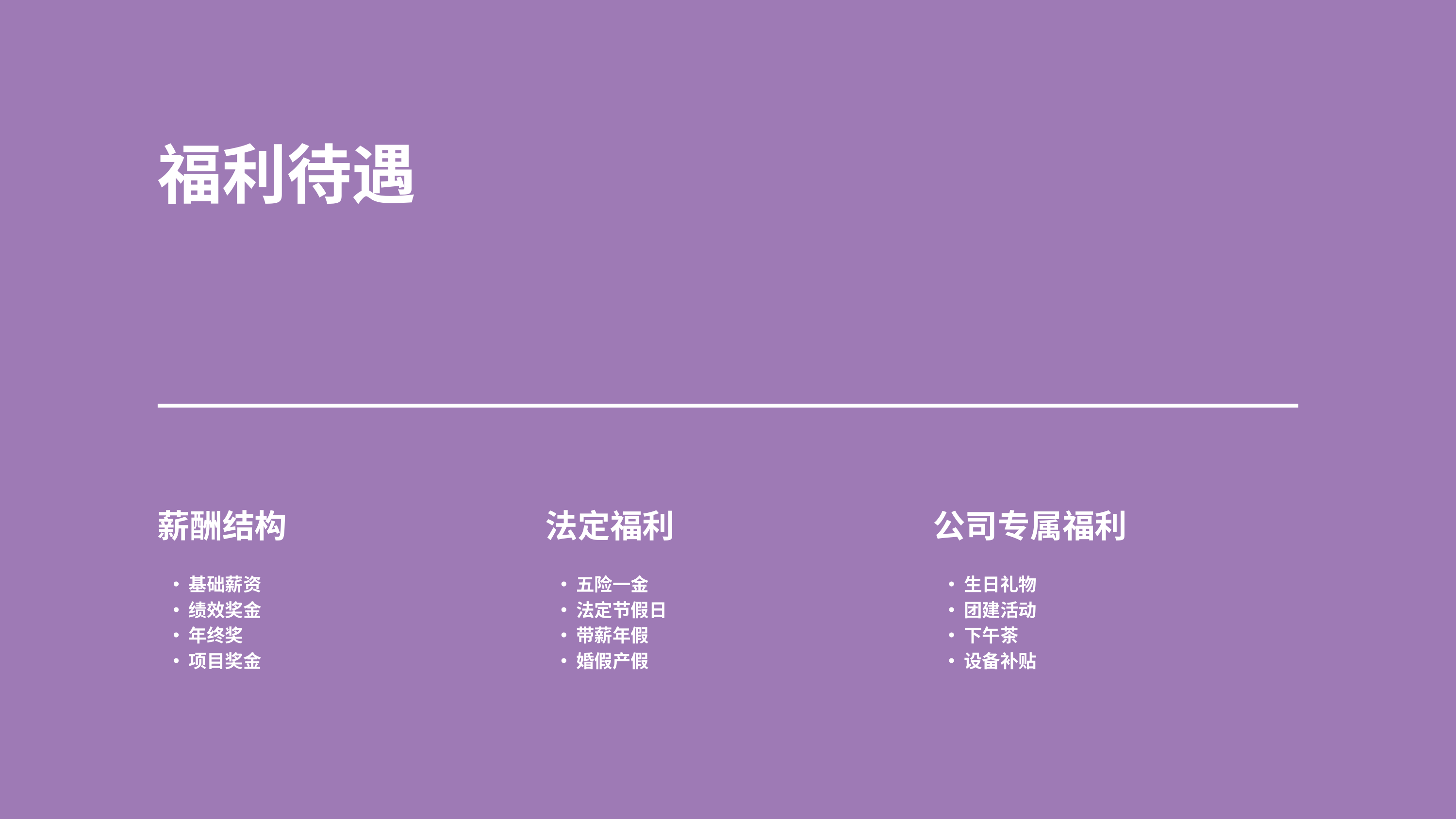

福利待遇

薪酬结构
法定福利
公司专属福利
基础薪资
绩效奖金
年终奖
项目奖金
五险一金
法定节假日
带薪年假
婚假产假
生日礼物
团建活动
下午茶
设备补贴